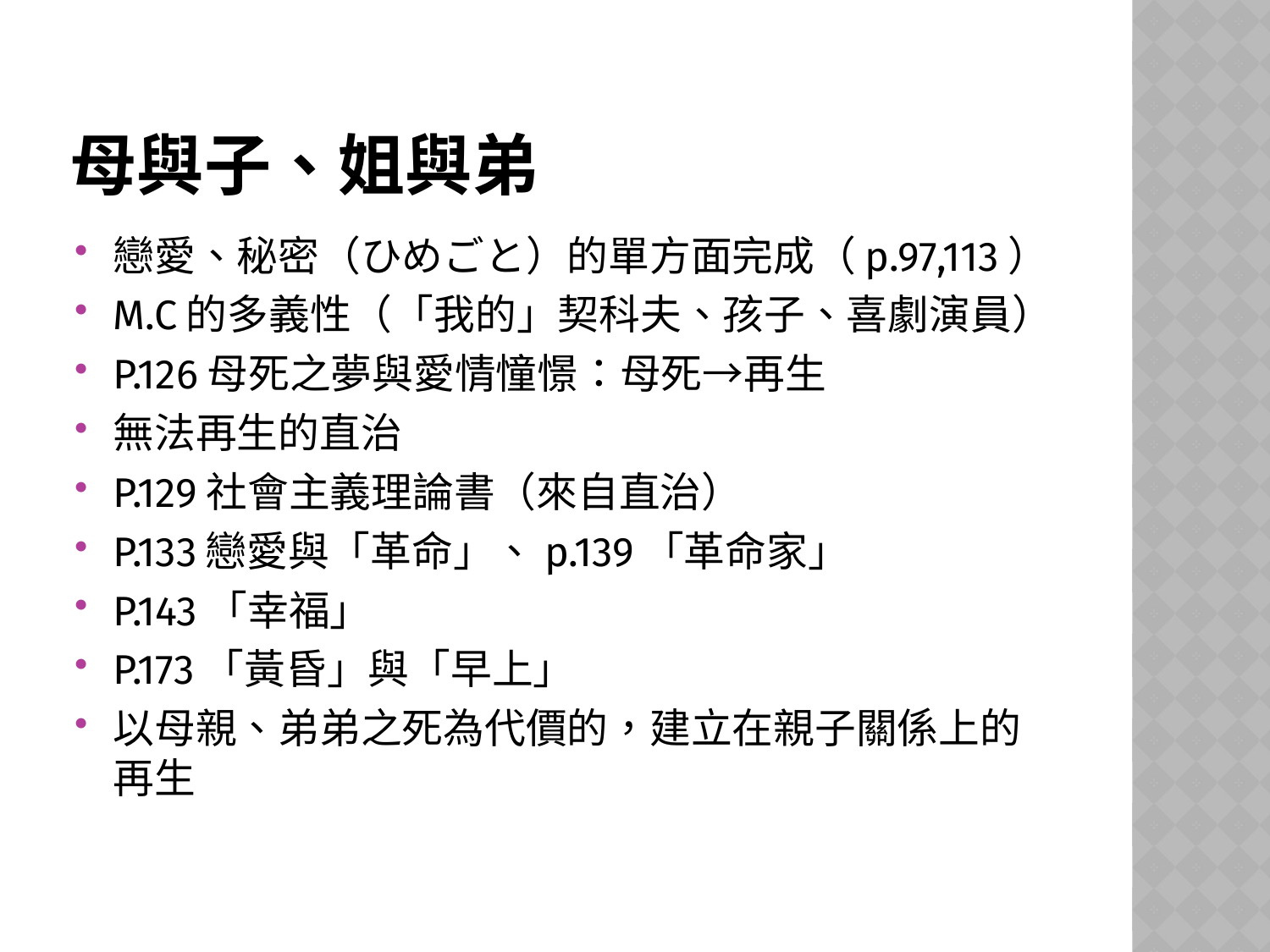

# 母與子、姐與弟
戀愛、秘密（ひめごと）的單方面完成（p.97,113）
M.C的多義性（「我的」契科夫、孩子、喜劇演員）
P.126母死之夢與愛情憧憬：母死→再生
無法再生的直治
P.129社會主義理論書（來自直治）
P.133戀愛與「革命」、p.139「革命家」
P.143「幸福」
P.173「黃昏」與「早上」
以母親、弟弟之死為代價的，建立在親子關係上的再生